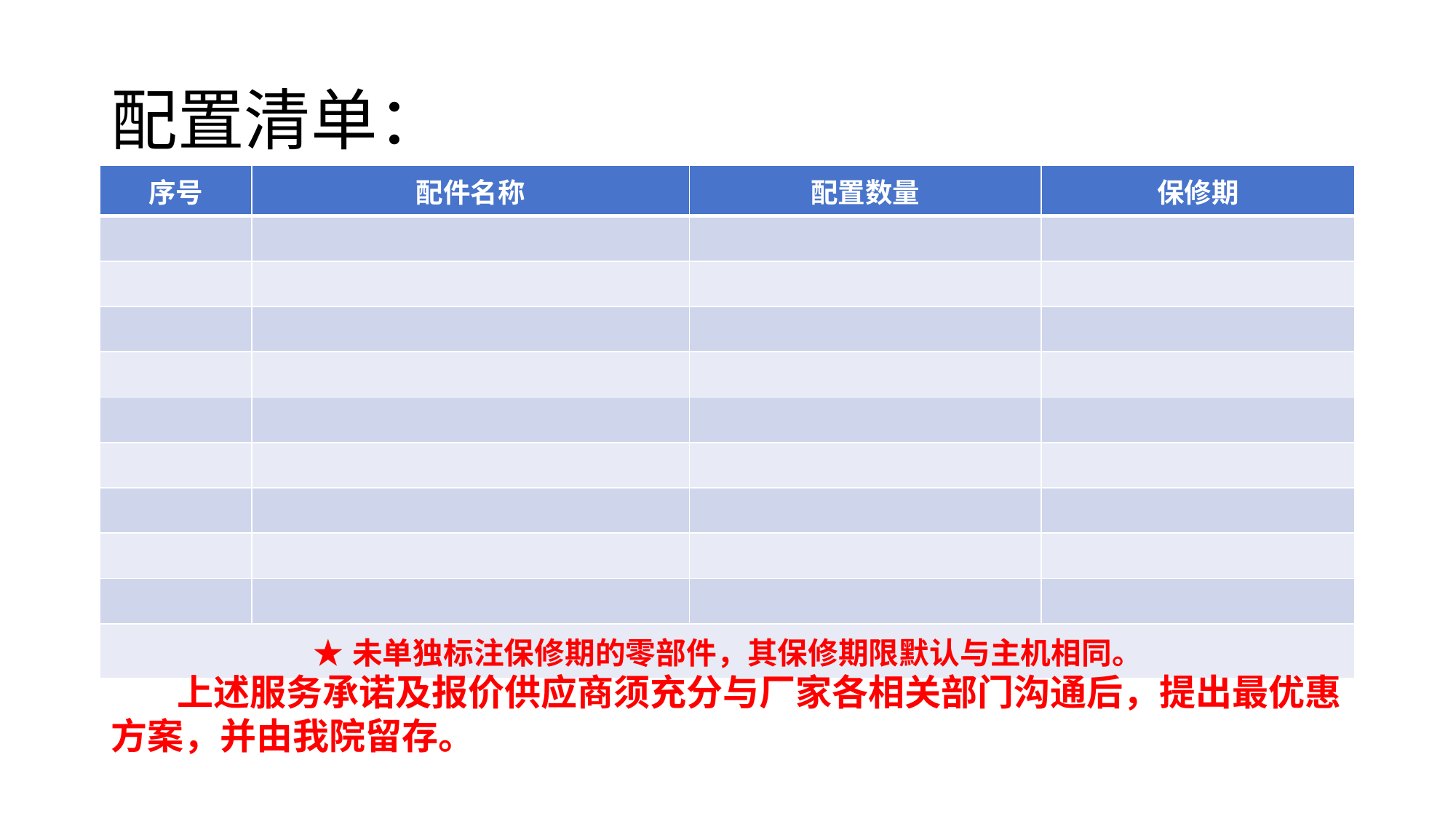

# 配置清单：
| 序号 | 配件名称 | 配置数量 | 保修期 |
| --- | --- | --- | --- |
|  |  |  |  |
|  |  |  |  |
|  |  |  |  |
|  |  |  |  |
|  |  |  |  |
|  |  |  |  |
|  |  |  |  |
|  |  |  |  |
|  |  |  |  |
| ★未单独标注保修期的零部件，其保修期限默认与主机相同。 |  |  |  |
       上述服务承诺及报价供应商须充分与厂家各相关部门沟通后，提出最优惠方案，并由我院留存。